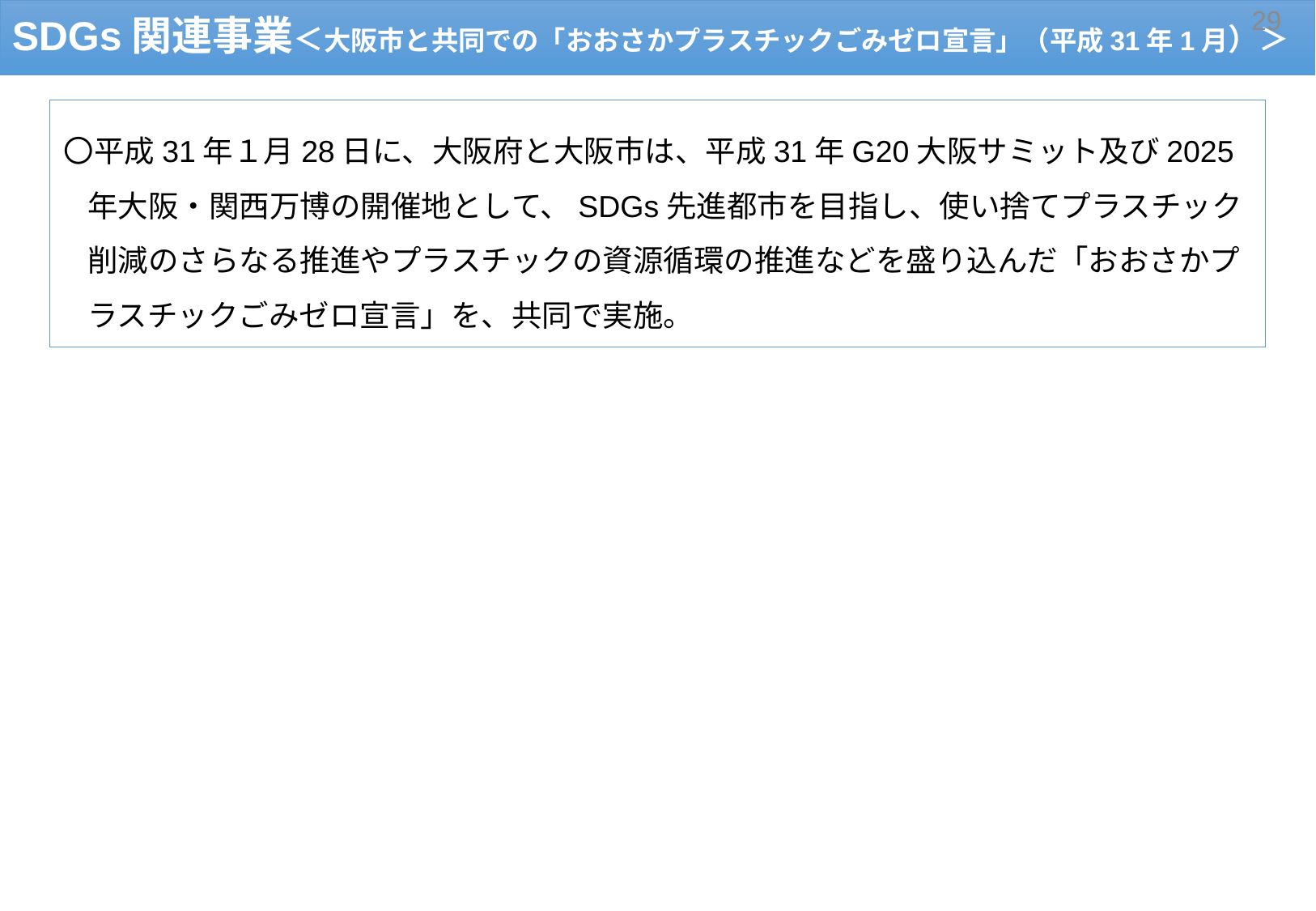

29
SDGs関連事業＜大阪市と共同での「おおさかプラスチックごみゼロ宣言」（平成31年1月）＞
〇平成31年１月28日に、大阪府と大阪市は、平成31年G20大阪サミット及び2025年大阪・関西万博の開催地として、SDGs先進都市を目指し、使い捨てプラスチック削減のさらなる推進やプラスチックの資源循環の推進などを盛り込んだ「おおさかプラスチックごみゼロ宣言」を、共同で実施。